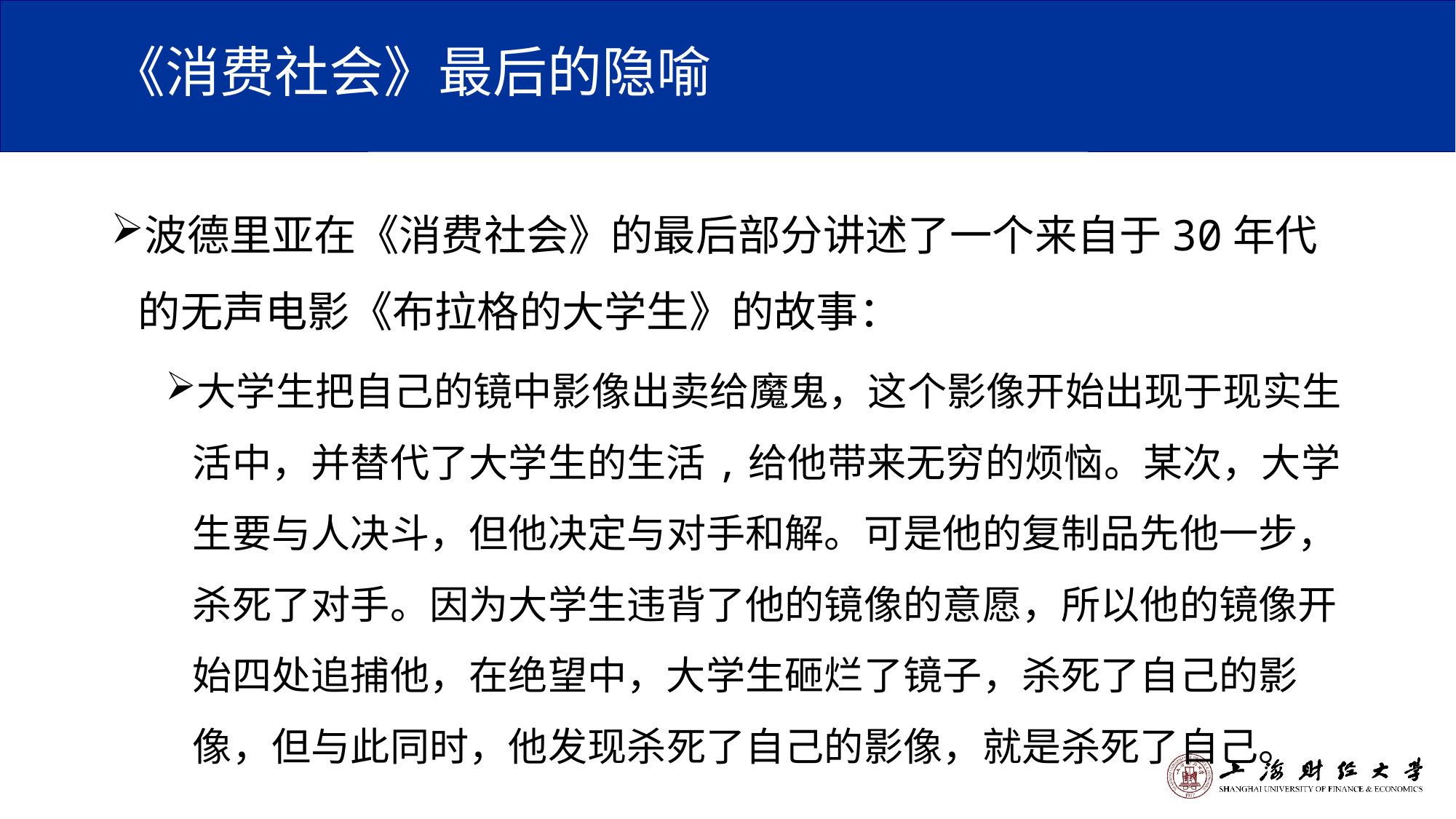

# 《消费社会》最后的隐喻
波德里亚在《消费社会》的最后部分讲述了一个来自于30年代的无声电影《布拉格的大学生》的故事：
大学生把自己的镜中影像出卖给魔鬼，这个影像开始出现于现实生活中，并替代了大学生的生活,给他带来无穷的烦恼。某次，大学生要与人决斗，但他决定与对手和解。可是他的复制品先他一步，杀死了对手。因为大学生违背了他的镜像的意愿，所以他的镜像开始四处追捕他，在绝望中，大学生砸烂了镜子，杀死了自己的影像，但与此同时，他发现杀死了自己的影像，就是杀死了自己。